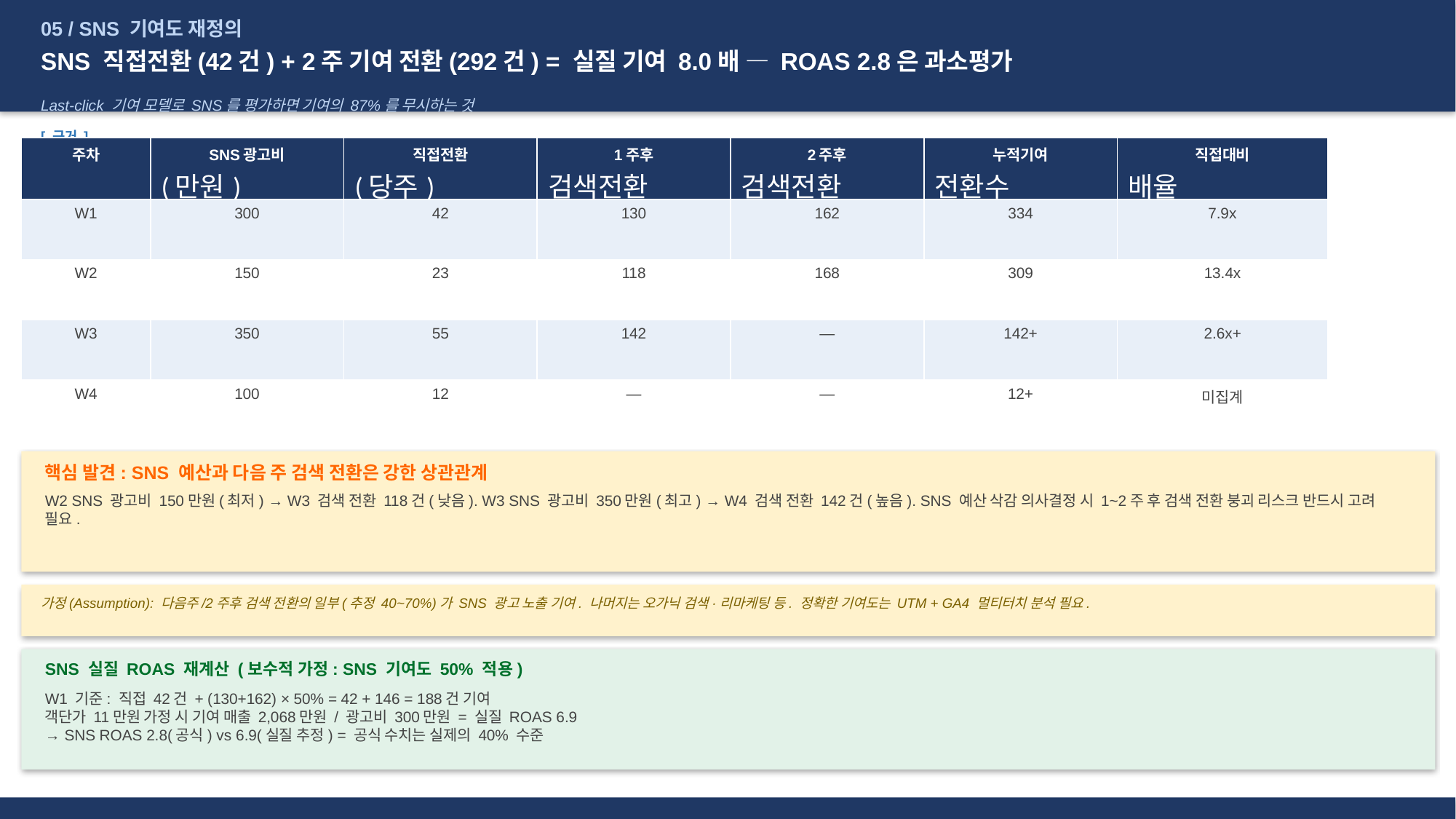

05 / SNS 기여도 재정의
SNS 직접전환(42건) + 2주 기여 전환(292건) = 실질 기여 8.0배 — ROAS 2.8은 과소평가
Last-click 기여 모델로 SNS를 평가하면 기여의 87%를 무시하는 것
[ 근거 ]
| 주차 | SNS광고비 (만원) | 직접전환 (당주) | 1주후 검색전환 | 2주후 검색전환 | 누적기여 전환수 | 직접대비 배율 |
| --- | --- | --- | --- | --- | --- | --- |
| W1 | 300 | 42 | 130 | 162 | 334 | 7.9x |
| W2 | 150 | 23 | 118 | 168 | 309 | 13.4x |
| W3 | 350 | 55 | 142 | — | 142+ | 2.6x+ |
| W4 | 100 | 12 | — | — | 12+ | 미집계 |

핵심 발견: SNS 예산과 다음 주 검색 전환은 강한 상관관계
W2 SNS 광고비 150만원(최저) → W3 검색 전환 118건(낮음). W3 SNS 광고비 350만원(최고) → W4 검색 전환 142건(높음). SNS 예산 삭감 의사결정 시 1~2주 후 검색 전환 붕괴 리스크 반드시 고려 필요.

가정(Assumption): 다음주/2주후 검색 전환의 일부(추정 40~70%)가 SNS 광고 노출 기여. 나머지는 오가닉 검색·리마케팅 등. 정확한 기여도는 UTM + GA4 멀티터치 분석 필요.

SNS 실질 ROAS 재계산 (보수적 가정: SNS 기여도 50% 적용)
W1 기준: 직접 42건 + (130+162) × 50% = 42 + 146 = 188건 기여
객단가 11만원 가정 시 기여 매출 2,068만원 / 광고비 300만원 = 실질 ROAS 6.9
→ SNS ROAS 2.8(공식) vs 6.9(실질 추정) = 공식 수치는 실제의 40% 수준